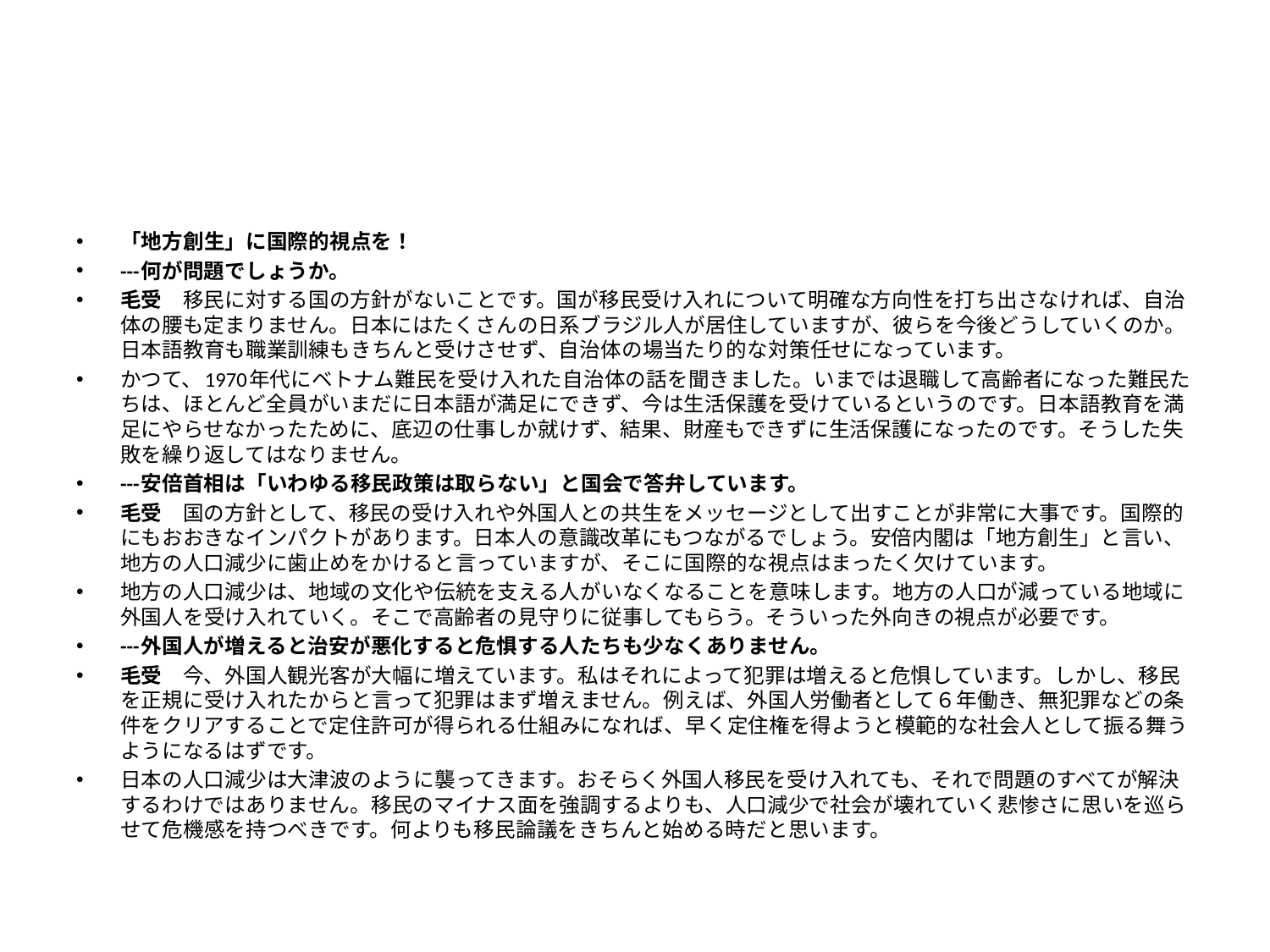

#
「地方創生」に国際的視点を！
---何が問題でしょうか。
毛受 移民に対する国の方針がないことです。国が移民受け入れについて明確な方向性を打ち出さなければ、自治体の腰も定まりません。日本にはたくさんの日系ブラジル人が居住していますが、彼らを今後どうしていくのか。日本語教育も職業訓練もきちんと受けさせず、自治体の場当たり的な対策任せになっています。
かつて、1970年代にベトナム難民を受け入れた自治体の話を聞きました。いまでは退職して高齢者になった難民たちは、ほとんど全員がいまだに日本語が満足にできず、今は生活保護を受けているというのです。日本語教育を満足にやらせなかったために、底辺の仕事しか就けず、結果、財産もできずに生活保護になったのです。そうした失敗を繰り返してはなりません。
---安倍首相は「いわゆる移民政策は取らない」と国会で答弁しています。
毛受 国の方針として、移民の受け入れや外国人との共生をメッセージとして出すことが非常に大事です。国際的にもおおきなインパクトがあります。日本人の意識改革にもつながるでしょう。安倍内閣は「地方創生」と言い、地方の人口減少に歯止めをかけると言っていますが、そこに国際的な視点はまったく欠けています。
地方の人口減少は、地域の文化や伝統を支える人がいなくなることを意味します。地方の人口が減っている地域に外国人を受け入れていく。そこで高齢者の見守りに従事してもらう。そういった外向きの視点が必要です。
---外国人が増えると治安が悪化すると危惧する人たちも少なくありません。
毛受 今、外国人観光客が大幅に増えています。私はそれによって犯罪は増えると危惧しています。しかし、移民を正規に受け入れたからと言って犯罪はまず増えません。例えば、外国人労働者として６年働き、無犯罪などの条件をクリアすることで定住許可が得られる仕組みになれば、早く定住権を得ようと模範的な社会人として振る舞うようになるはずです。
日本の人口減少は大津波のように襲ってきます。おそらく外国人移民を受け入れても、それで問題のすべてが解決するわけではありません。移民のマイナス面を強調するよりも、人口減少で社会が壊れていく悲惨さに思いを巡らせて危機感を持つべきです。何よりも移民論議をきちんと始める時だと思います。